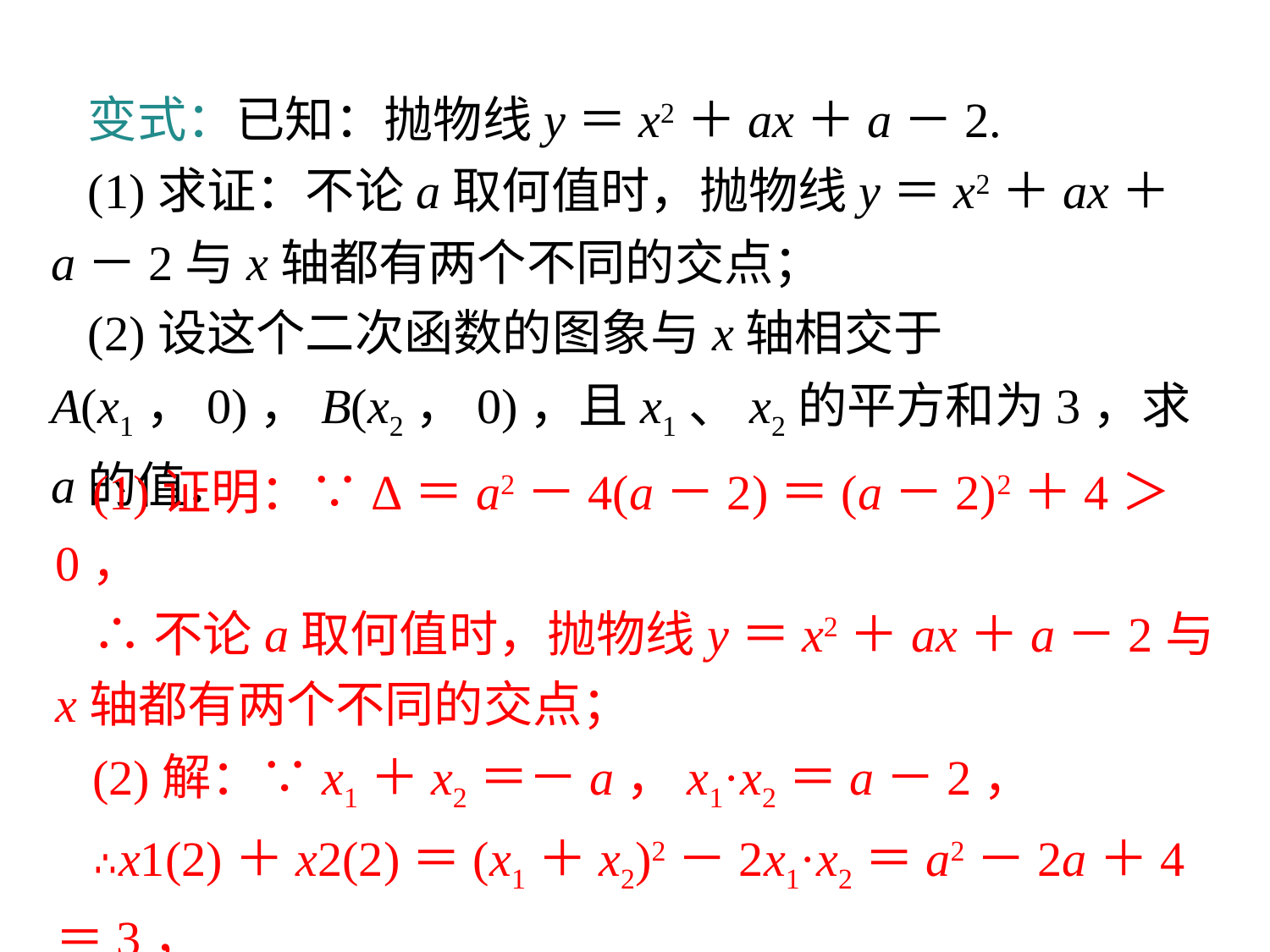

变式：已知：抛物线y＝x2＋ax＋a－2.
(1)求证：不论a取何值时，抛物线y＝x2＋ax＋a－2与x轴都有两个不同的交点；
(2)设这个二次函数的图象与x轴相交于A(x1，0)，B(x2，0)，且x1、x2的平方和为3，求a的值．
(1)证明：∵Δ＝a2－4(a－2)＝(a－2)2＋4＞0，
∴不论a取何值时，抛物线y＝x2＋ax＋a－2与x轴都有两个不同的交点；
(2)解：∵x1＋x2＝－a，x1·x2＝a－2，
∴x1(2)＋x2(2)＝(x1＋x2)2－2x1·x2＝a2－2a＋4＝3，
∴a＝1.